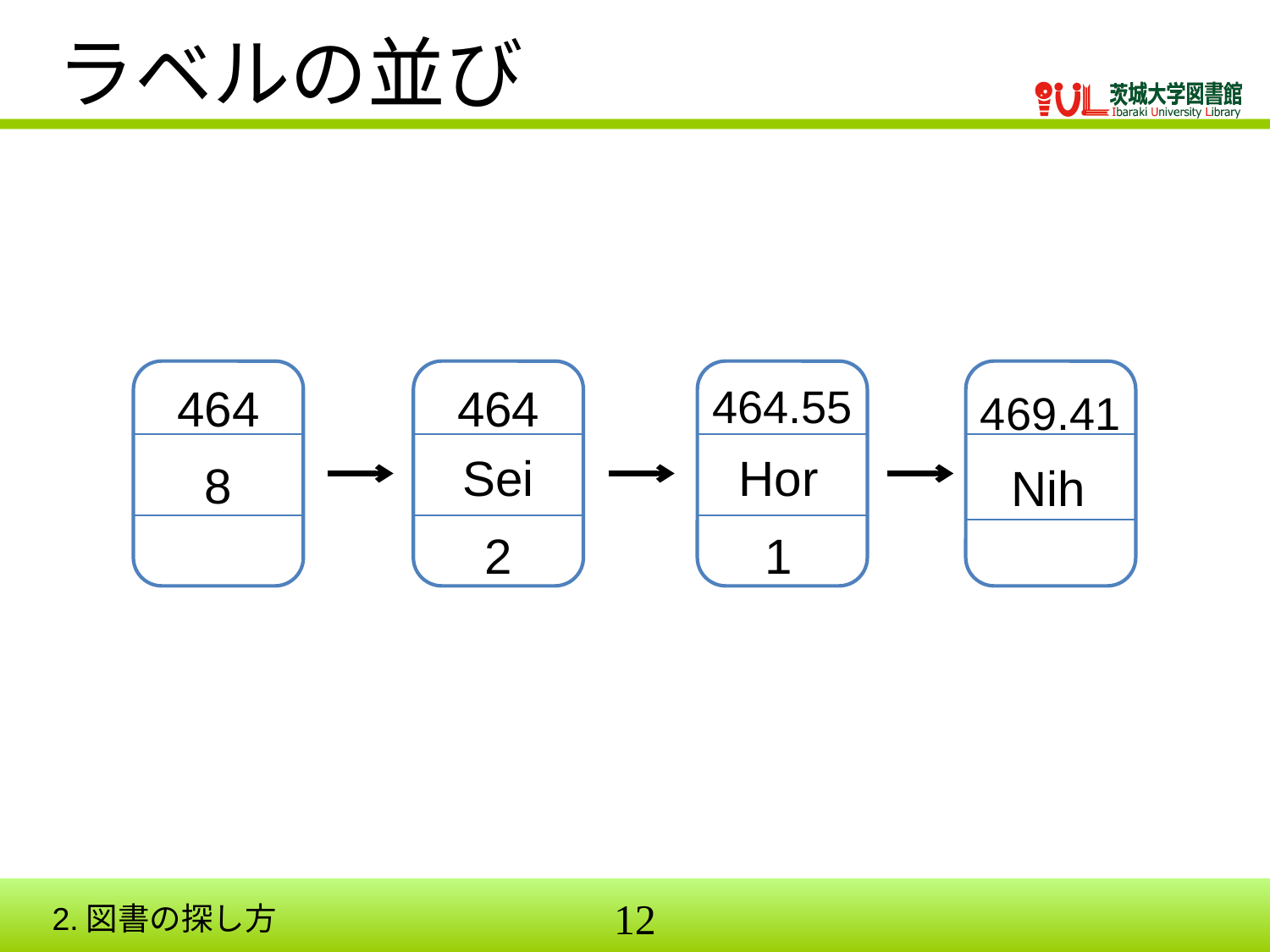

# ラベルの並び

464
464
464.55
469.41
Sei
Hor
8
Nih
2
1
2.図書の探し方